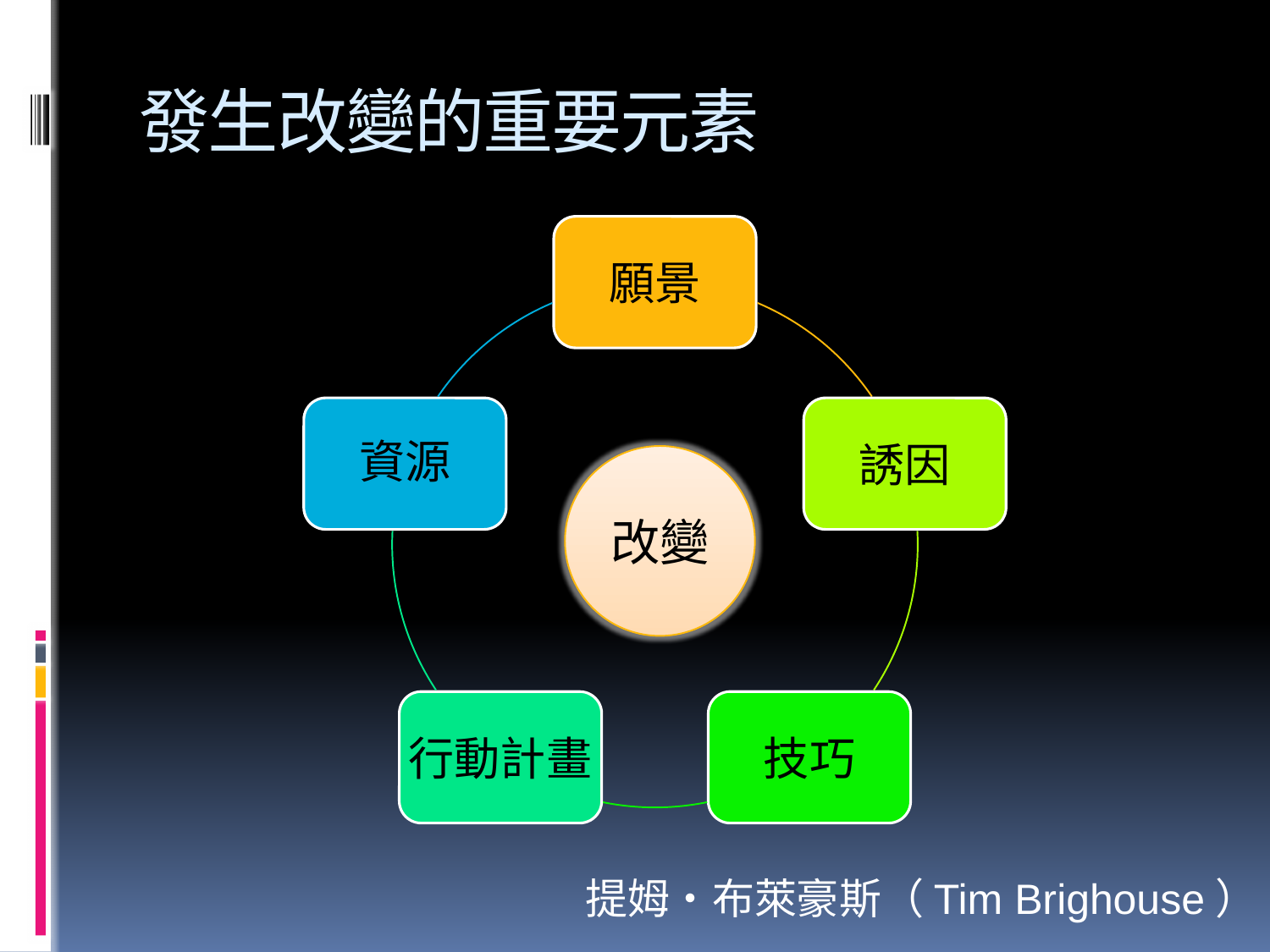

# 發生改變的重要元素
願景
誘因
技巧
行動計畫
資源
改變
提姆‧布萊豪斯（Tim Brighouse）